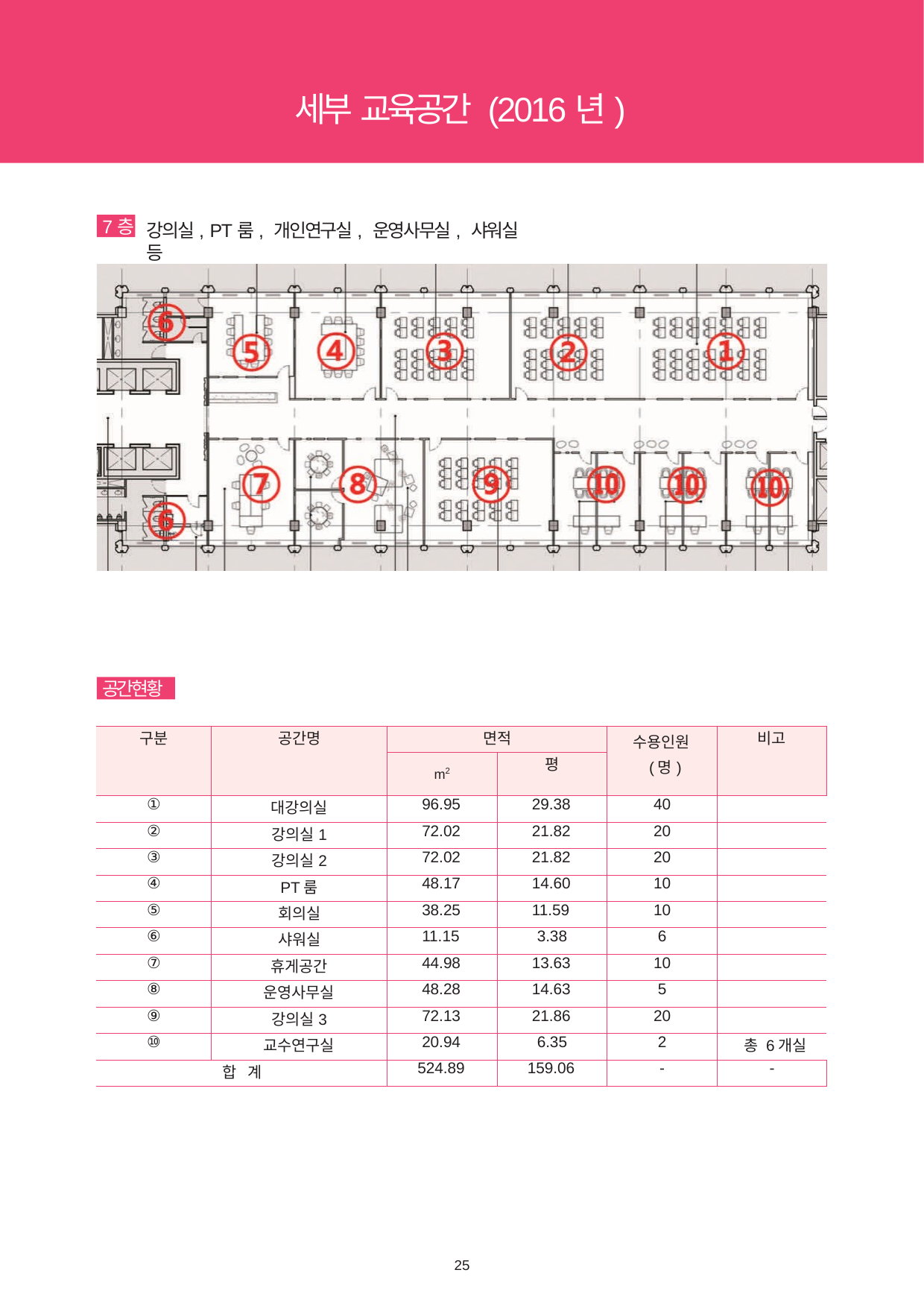

세부 교육공간 (2016년)
7층
강의실, PT룸, 개인연구실, 운영사무실, 샤워실 등

공간현황
| 구분 | 공간명 | 면적 |  | 수용인원 (명) | 비고 |
| --- | --- | --- | --- | --- | --- |
|  |  | m2 | 평 |  |  |
| ① | 대강의실 | 96.95 | 29.38 | 40 |  |
| ② | 강의실1 | 72.02 | 21.82 | 20 |  |
| ③ | 강의실2 | 72.02 | 21.82 | 20 |  |
| ④ | PT룸 | 48.17 | 14.60 | 10 |  |
| ⑤ | 회의실 | 38.25 | 11.59 | 10 |  |
| ⑥ | 샤워실 | 11.15 | 3.38 | 6 |  |
| ⑦ | 휴게공간 | 44.98 | 13.63 | 10 |  |
| ⑧ | 운영사무실 | 48.28 | 14.63 | 5 |  |
| ⑨ | 강의실3 | 72.13 | 21.86 | 20 |  |
| ⑩ | 교수연구실 | 20.94 | 6.35 | 2 | 총 6개실 |
| 합 계 |  | 524.89 | 159.06 | - | - |
25